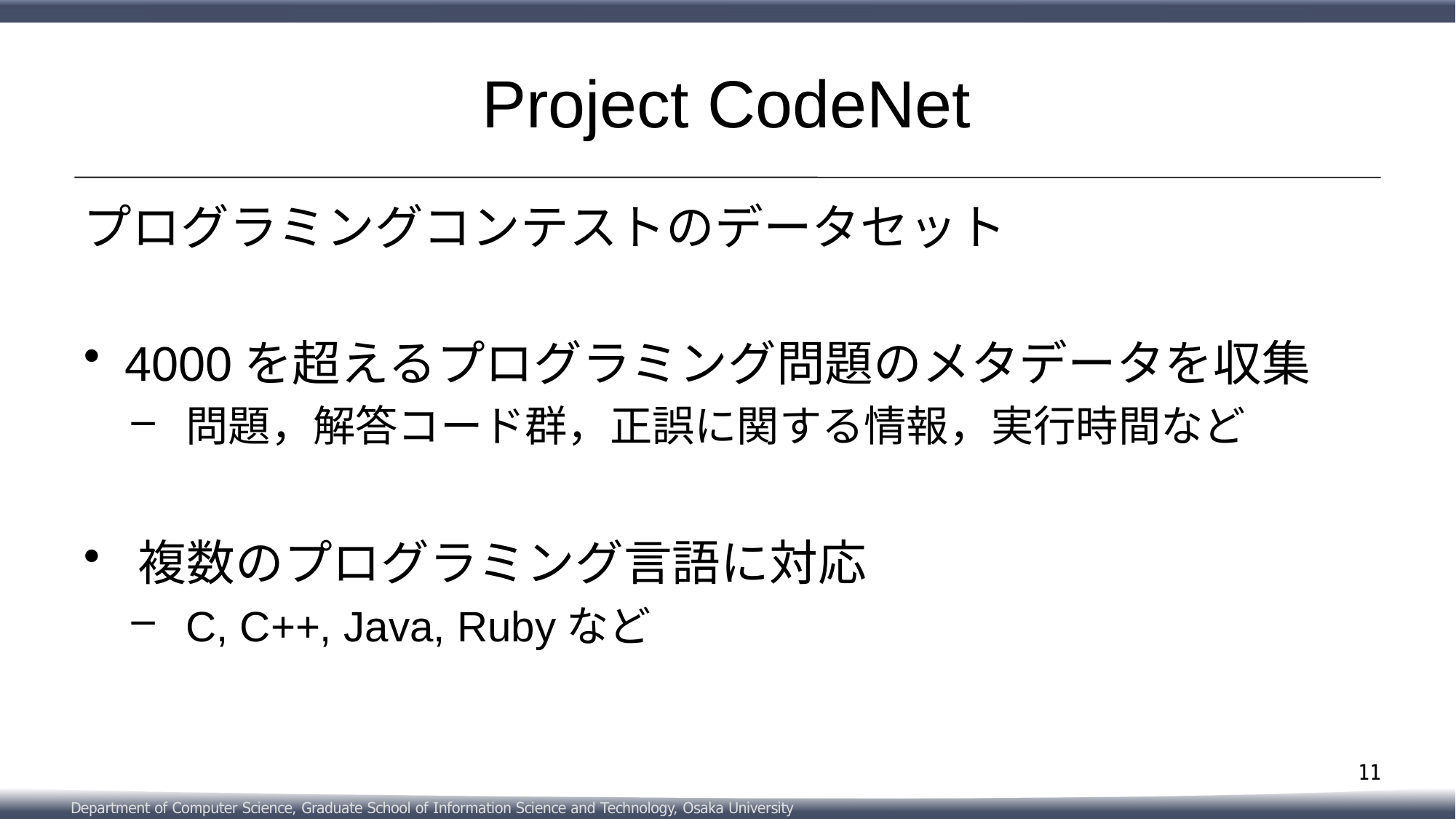

# Project CodeNet
プログラミングコンテストのデータセット

4000を超えるプログラミング問題のメタデータを収集
問題，解答コード群，正誤に関する情報，実行時間など

複数のプログラミング言語に対応
C, C++, Java, Rubyなど

11